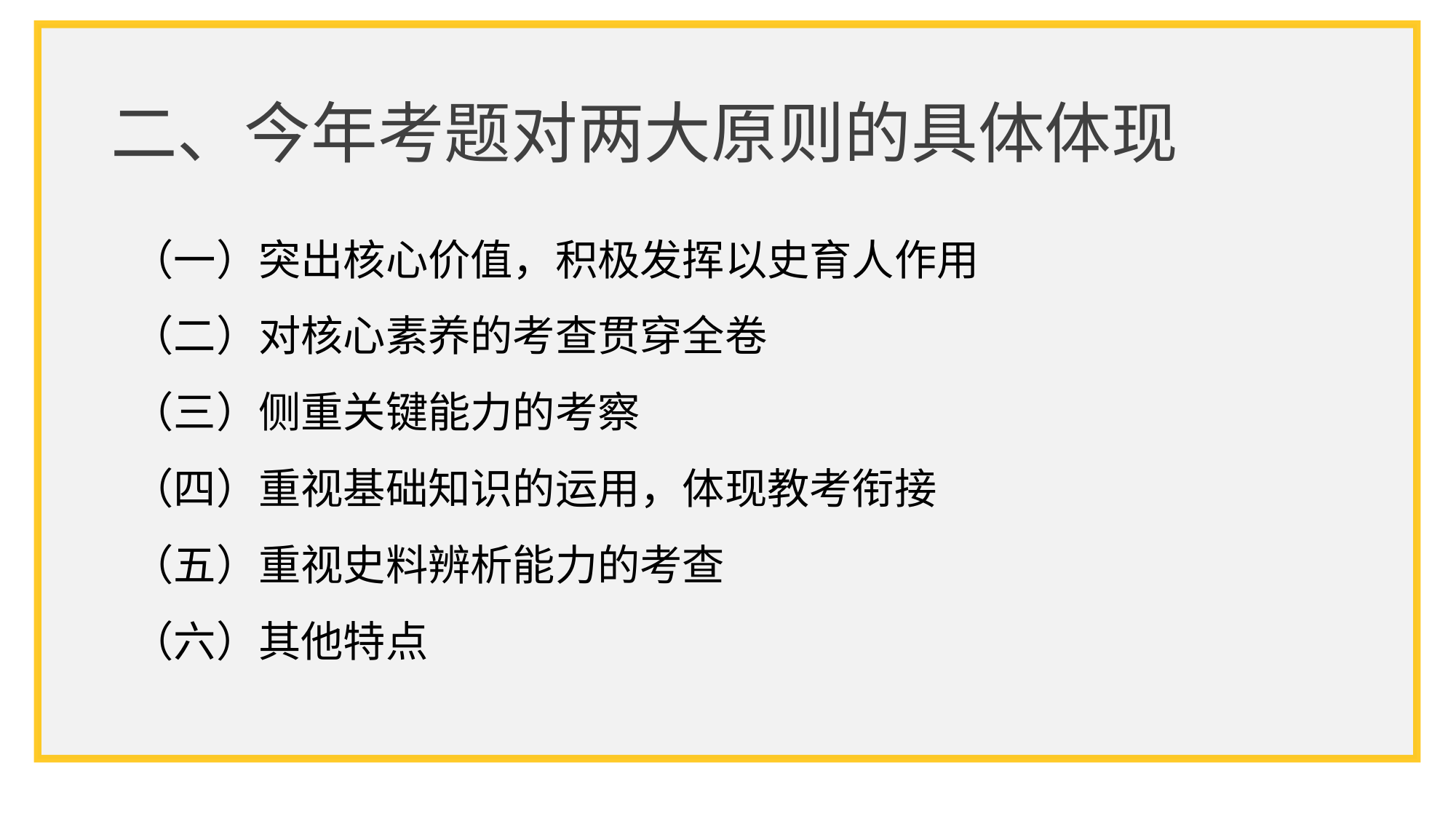

# 二、今年考题对两大原则的具体体现
（一）突出核心价值，积极发挥以史育人作用
（二）对核心素养的考查贯穿全卷
（三）侧重关键能力的考察
（四）重视基础知识的运用，体现教考衔接
（五）重视史料辨析能力的考查
（六）其他特点